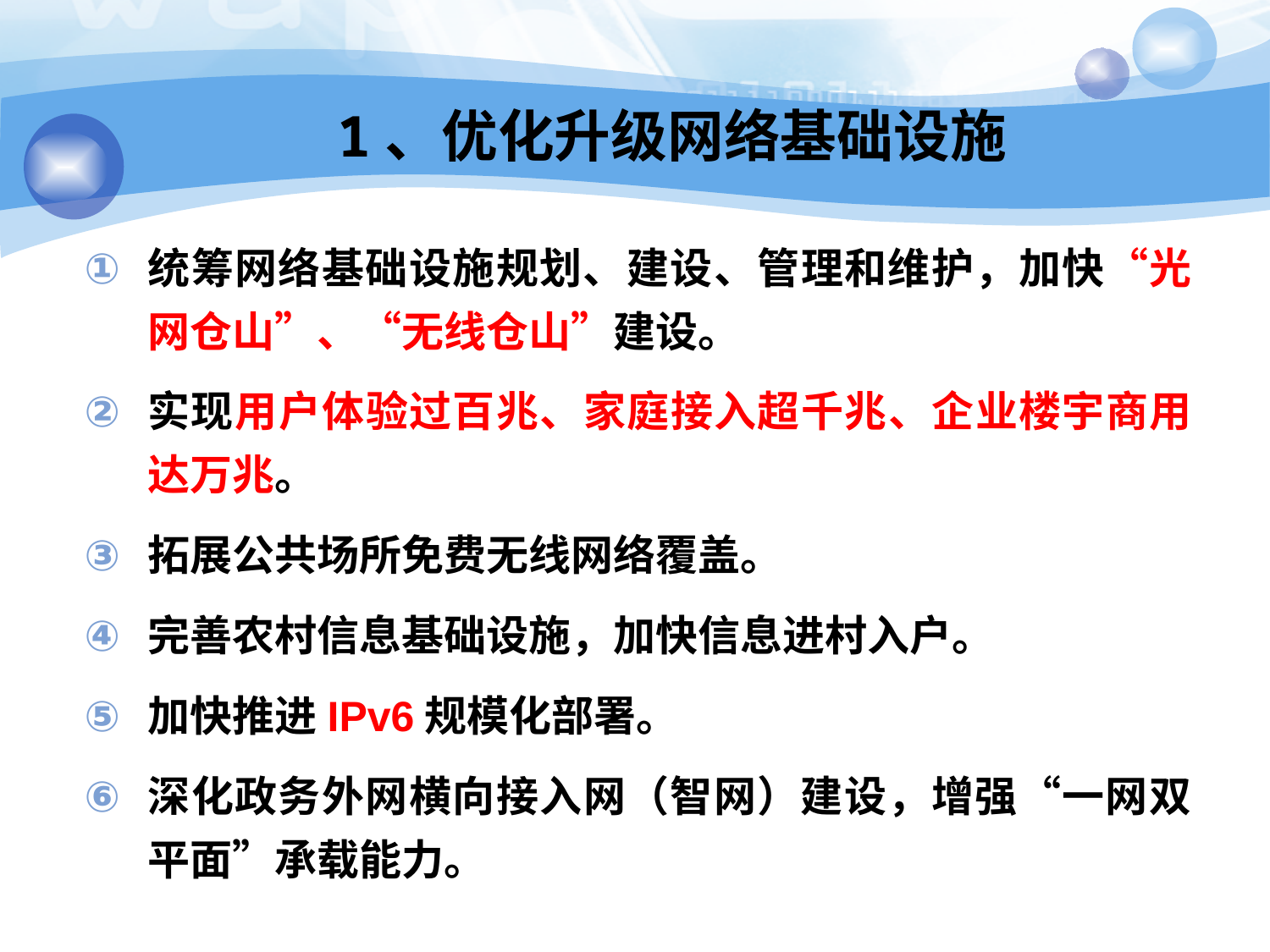

# 1、优化升级网络基础设施
统筹网络基础设施规划、建设、管理和维护，加快“光网仓山”、“无线仓山”建设。
实现用户体验过百兆、家庭接入超千兆、企业楼宇商用达万兆。
拓展公共场所免费无线网络覆盖。
完善农村信息基础设施，加快信息进村入户。
加快推进IPv6规模化部署。
深化政务外网横向接入网（智网）建设，增强“一网双平面”承载能力。